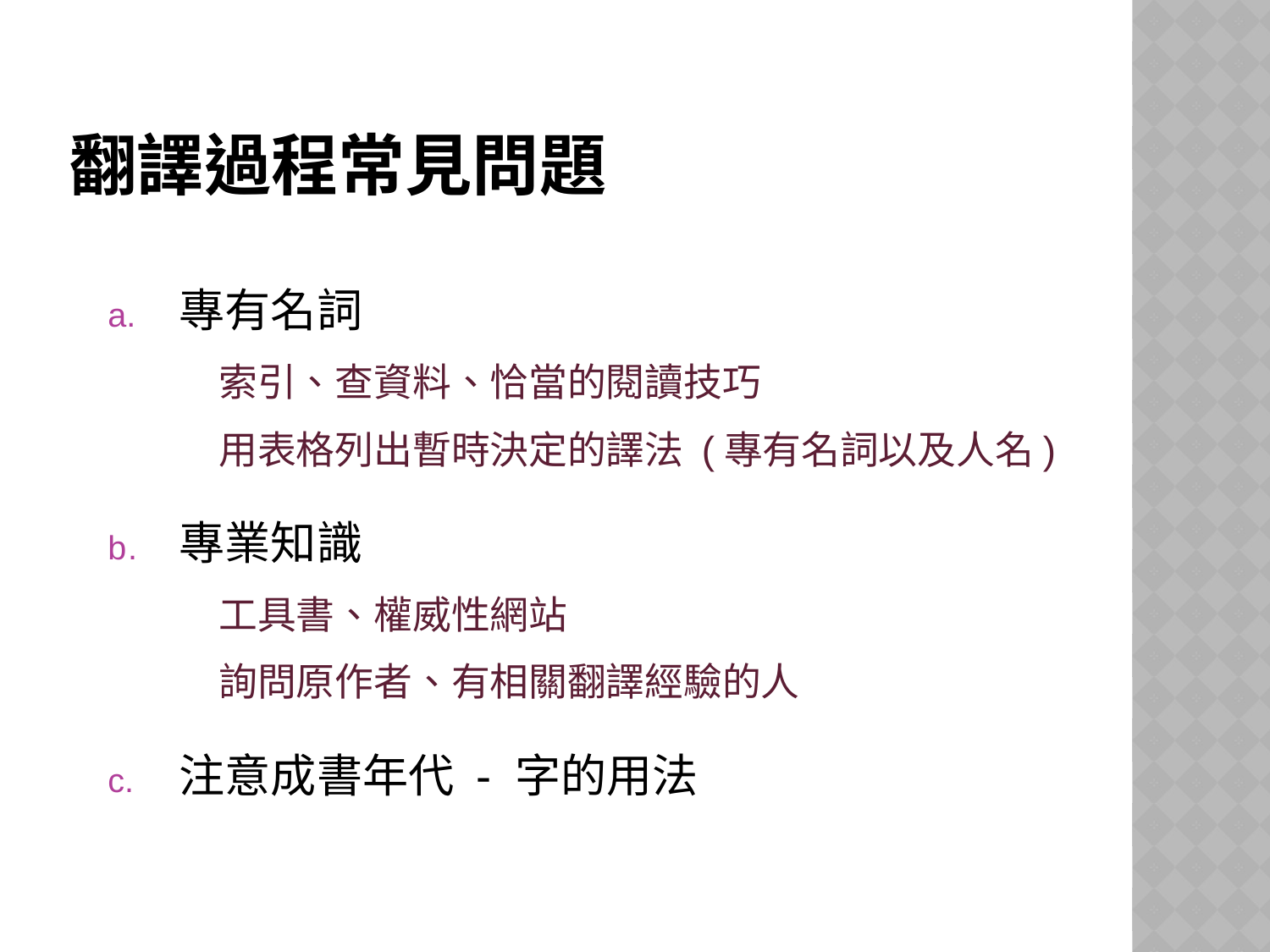

# 翻譯過程常見問題
專有名詞
索引、查資料、恰當的閱讀技巧
用表格列出暫時決定的譯法 (專有名詞以及人名)
專業知識
工具書、權威性網站
詢問原作者、有相關翻譯經驗的人
注意成書年代 - 字的用法